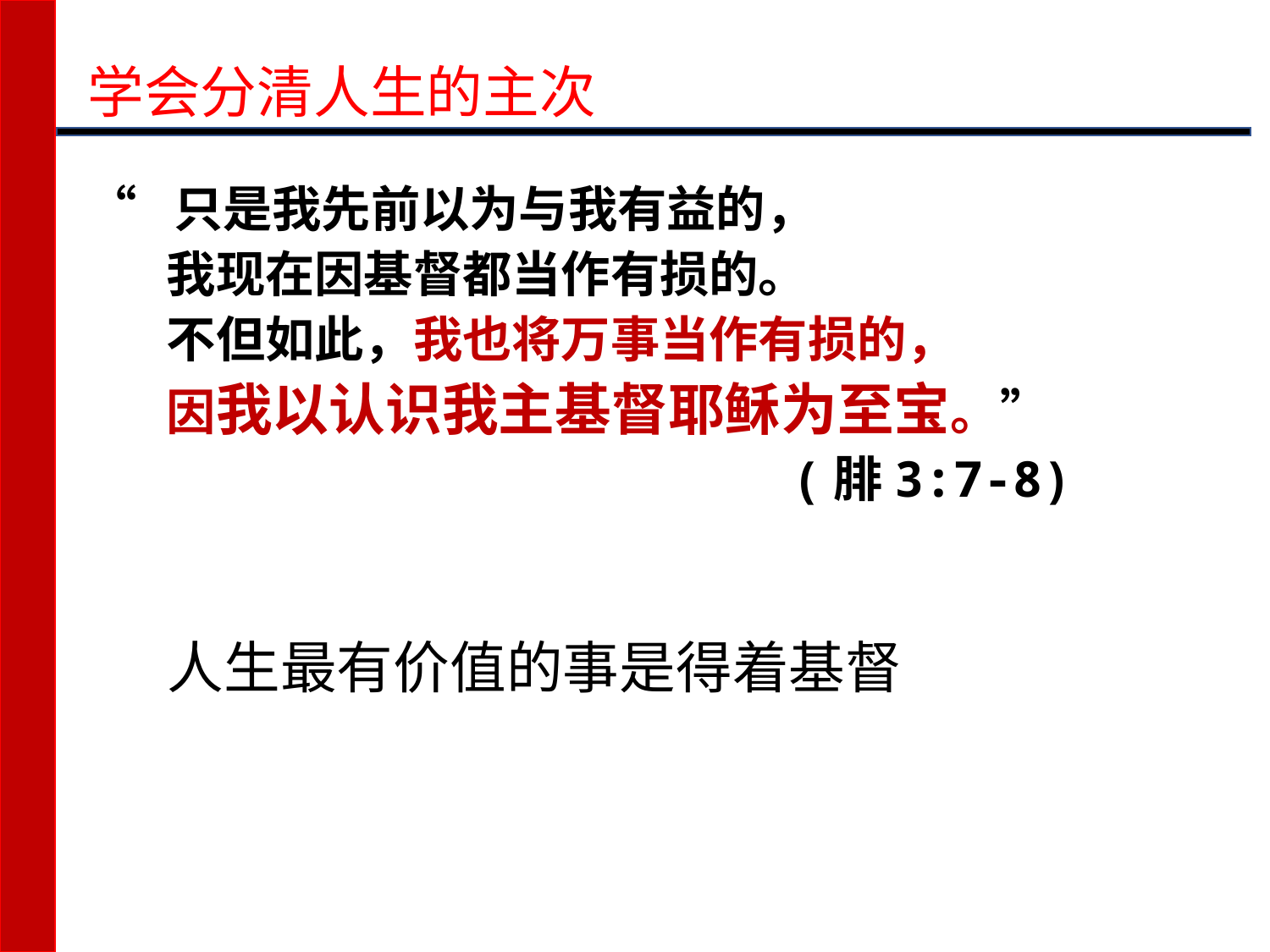

学会分清人生的主次

 “ 只是我先前以为与我有益的，
   我现在因基督都当作有损的。
   不但如此，我也将万事当作有损的，
   因我以认识我主基督耶稣为至宝。”
                        (腓3:7-8)
人生最有价值的事是得着基督